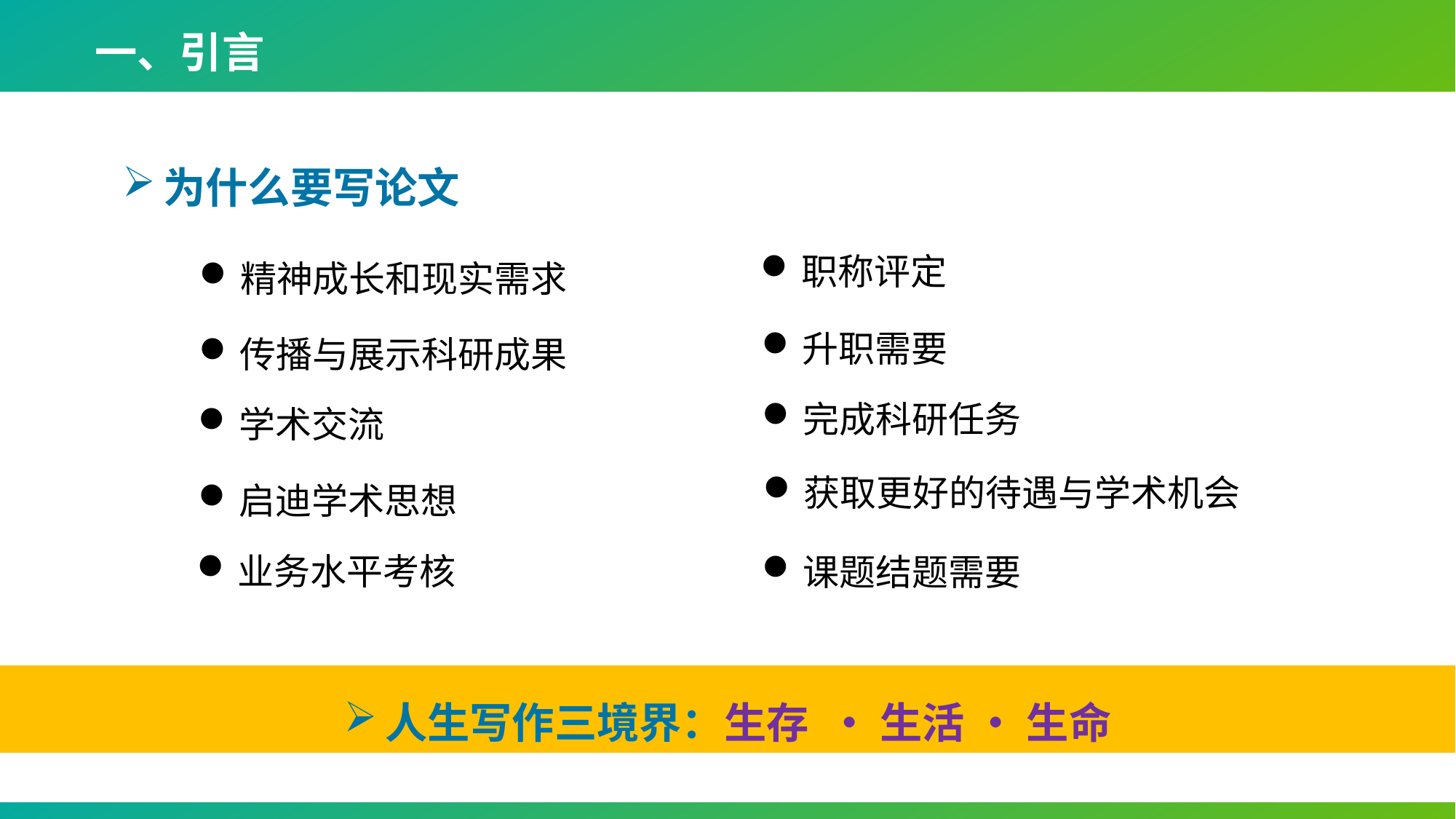

一、引言
为什么要写论文
精神成长和现实需求
传播与展示科研成果
学术交流
启迪学术思想
业务水平考核
职称评定
升职需要
完成科研任务
获取更好的待遇与学术机会
课题结题需要
人生写作三境界：生存  • 生活 • 生命